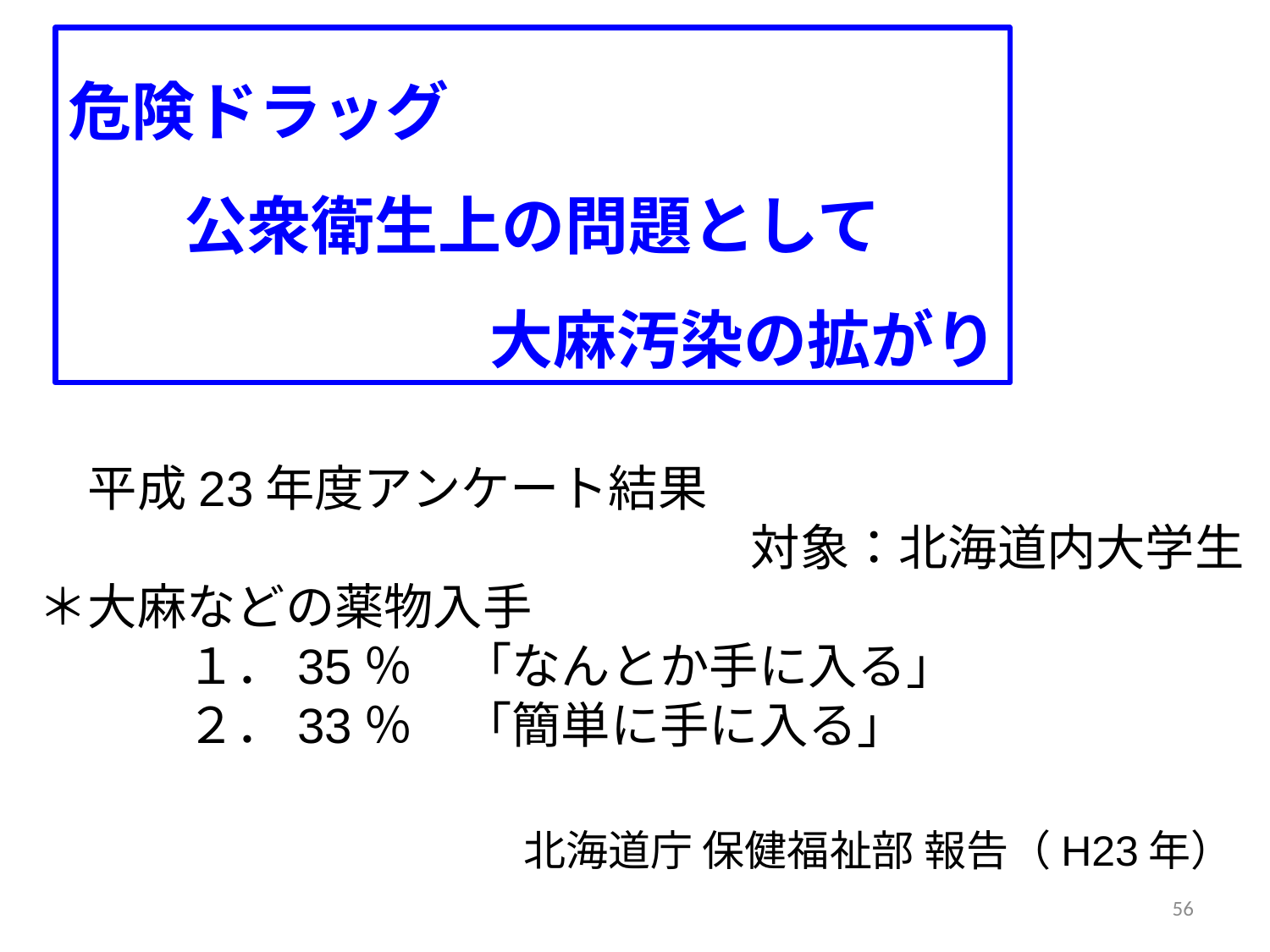

危険ドラッグ
公衆衛生上の問題として
　　　大麻汚染の拡がり

　平成23年度アンケート結果
対象：北海道内大学生
＊大麻などの薬物入手
　　　１．35％　「なんとか手に入る」
　　　２．33％　「簡単に手に入る」

北海道庁 保健福祉部 報告（H23年）
56